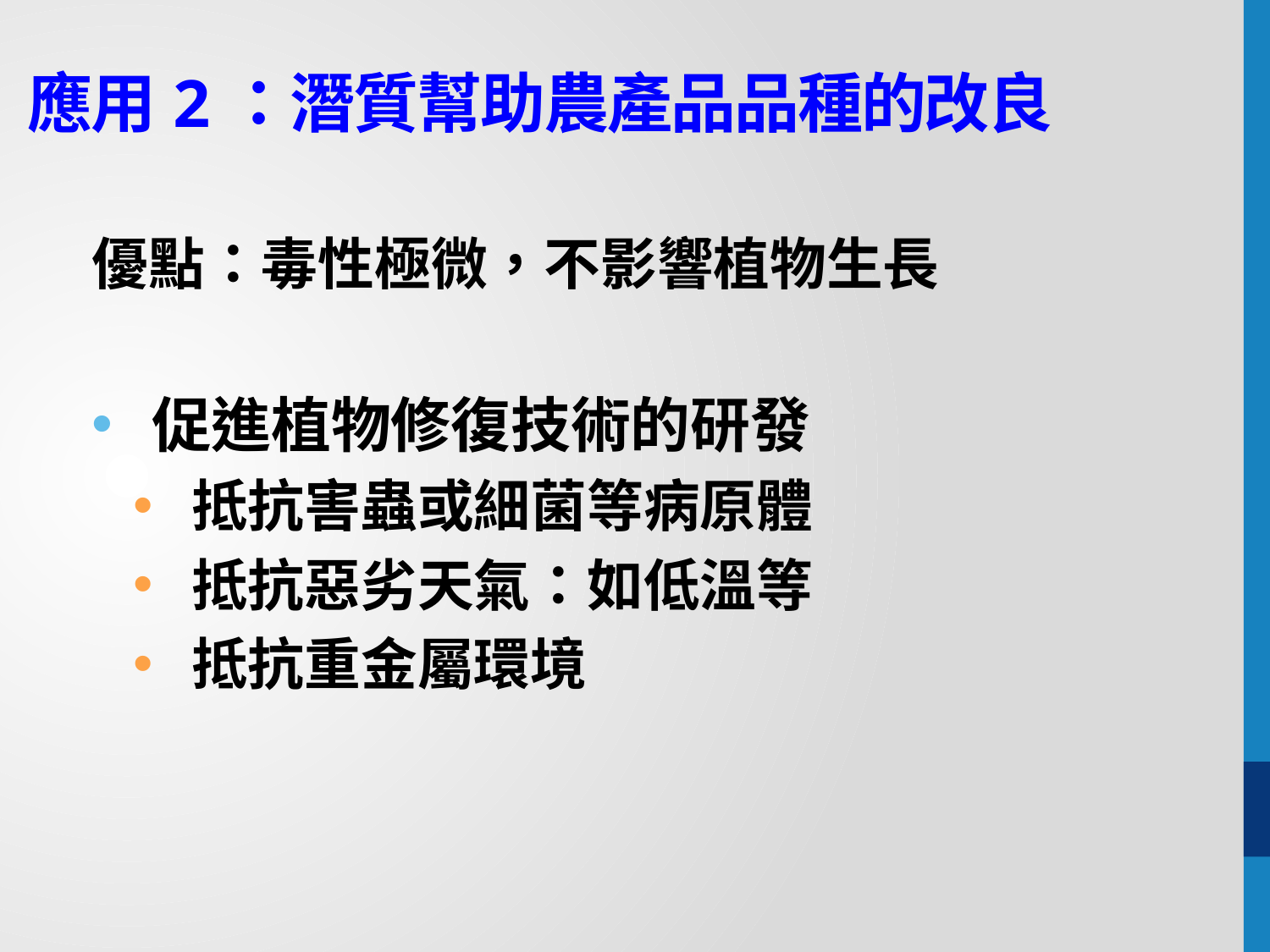

# 應用2：潛質幫助農產品品種的改良
優點：毒性極微，不影響植物生長

 促進植物修復技術的研發
 抵抗害蟲或細菌等病原體
 抵抗惡劣天氣：如低溫等
 抵抗重金屬環境